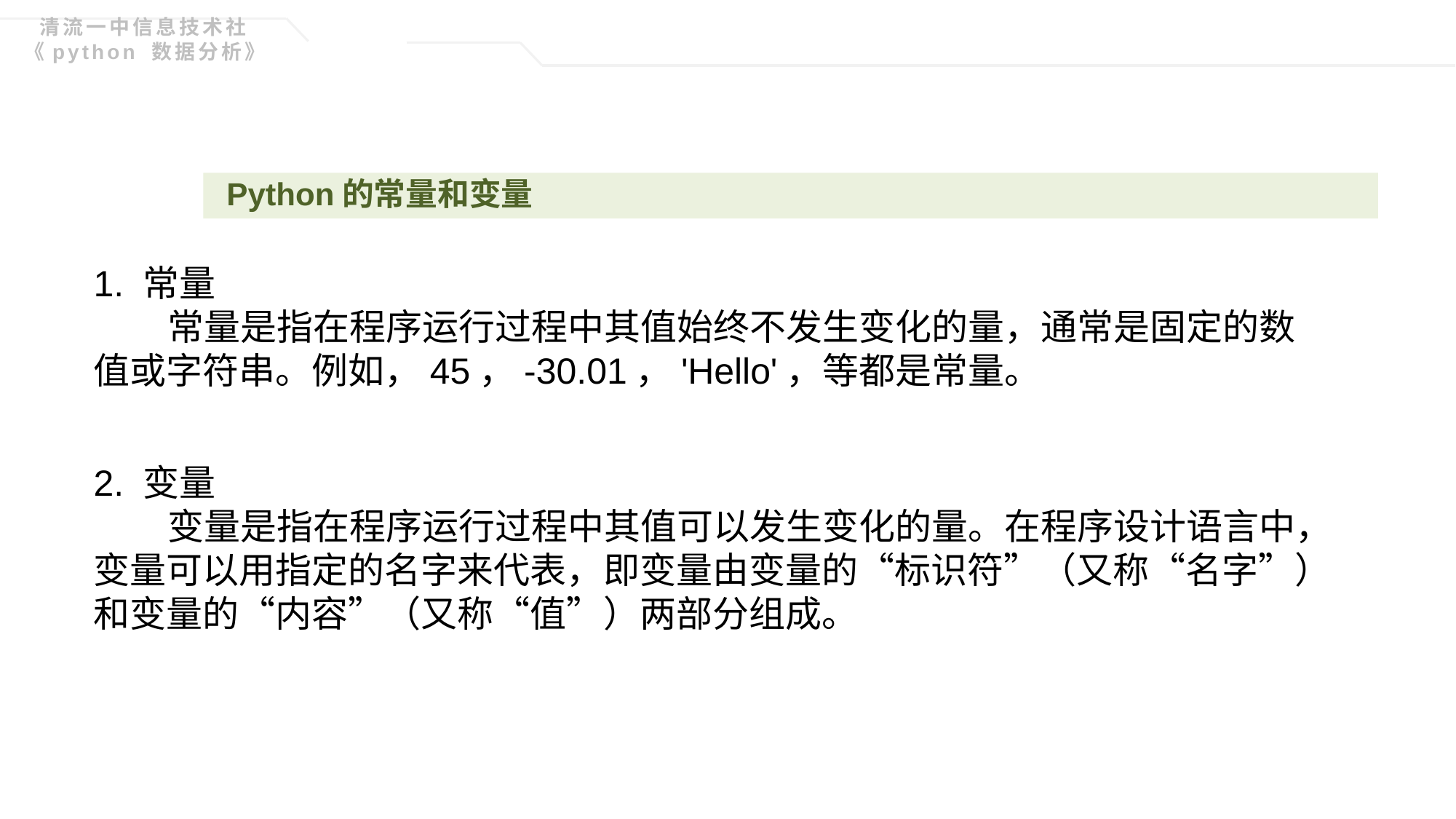

清流一中信息技术社《python 数据分析》
Python的常量和变量

1. 常量
        常量是指在程序运行过程中其值始终不发生变化的量，通常是固定的数值或字符串。例如，45，-30.01，'Hello'，等都是常量。
2. 变量
        变量是指在程序运行过程中其值可以发生变化的量。在程序设计语言中，变量可以用指定的名字来代表，即变量由变量的“标识符”（又称“名字”）和变量的“内容”（又称“值”）两部分组成。